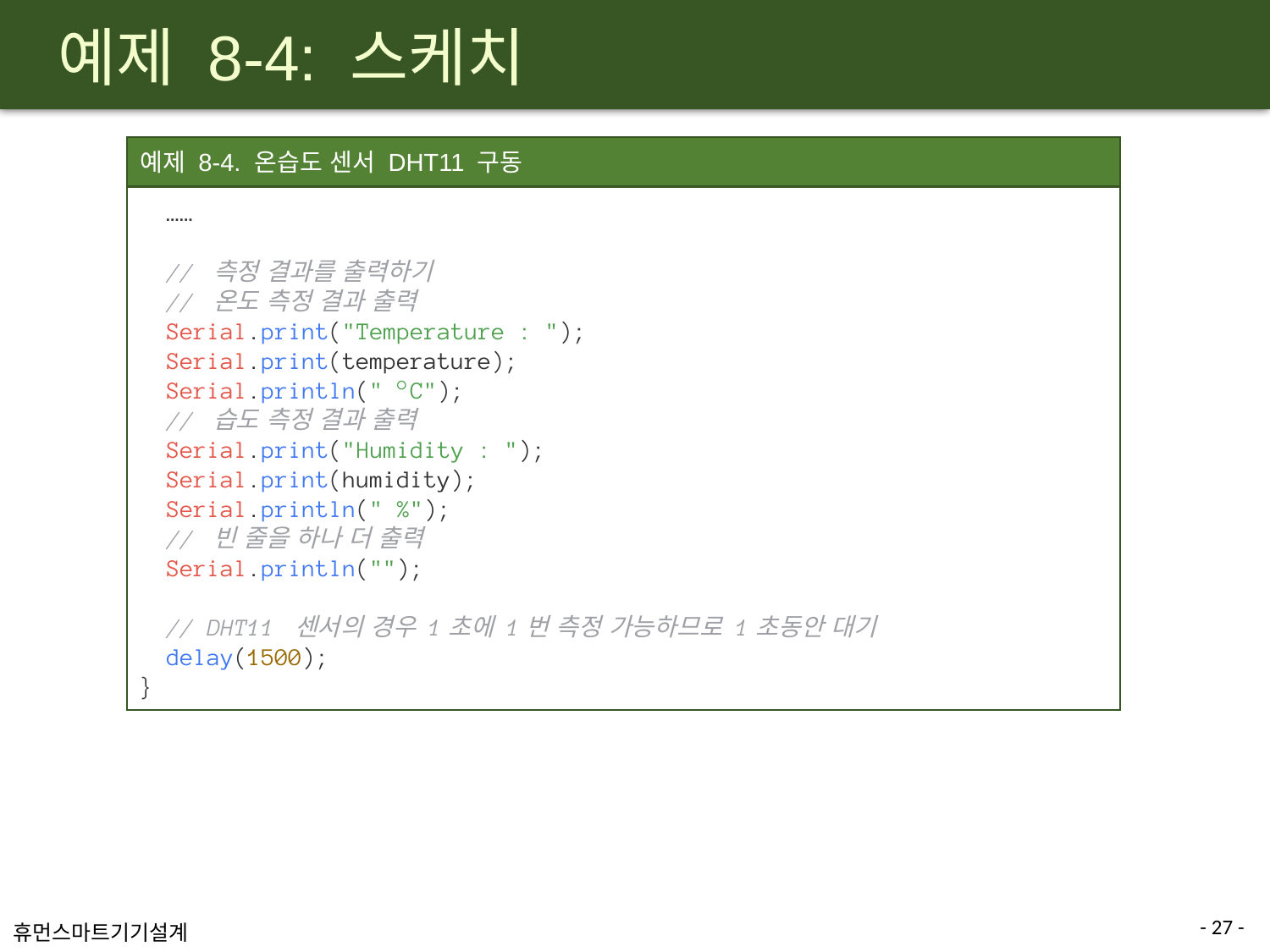

# 예제 8-4: 스케치
예제 8-4. 온습도 센서 DHT11 구동
  ……
  // 측정 결과를 출력하기
  // 온도 측정 결과 출력
  Serial.print("Temperature : ");
  Serial.print(temperature);
  Serial.println(" °C");
  // 습도 측정 결과 출력
  Serial.print("Humidity : ");
  Serial.print(humidity);
  Serial.println(" %");
  // 빈 줄을 하나 더 출력
  Serial.println("");

  // DHT11 센서의 경우 1초에 1번 측정 가능하므로 1초동안 대기
  delay(1500);
}
- 27 -